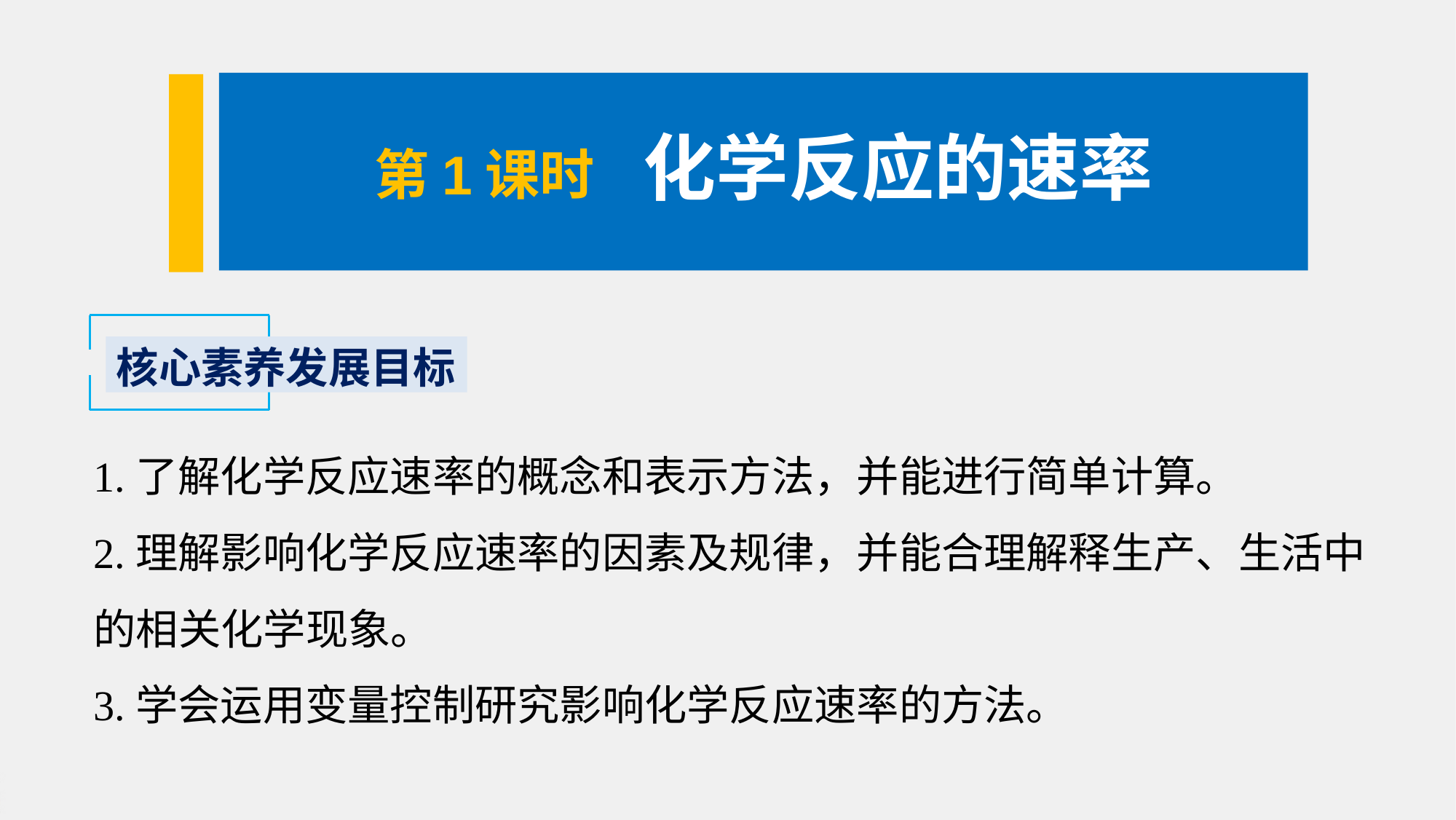

第1课时　化学反应的速率

核心素养发展目标
1.了解化学反应速率的概念和表示方法，并能进行简单计算。
2.理解影响化学反应速率的因素及规律，并能合理解释生产、生活中
的相关化学现象。
3.学会运用变量控制研究影响化学反应速率的方法。